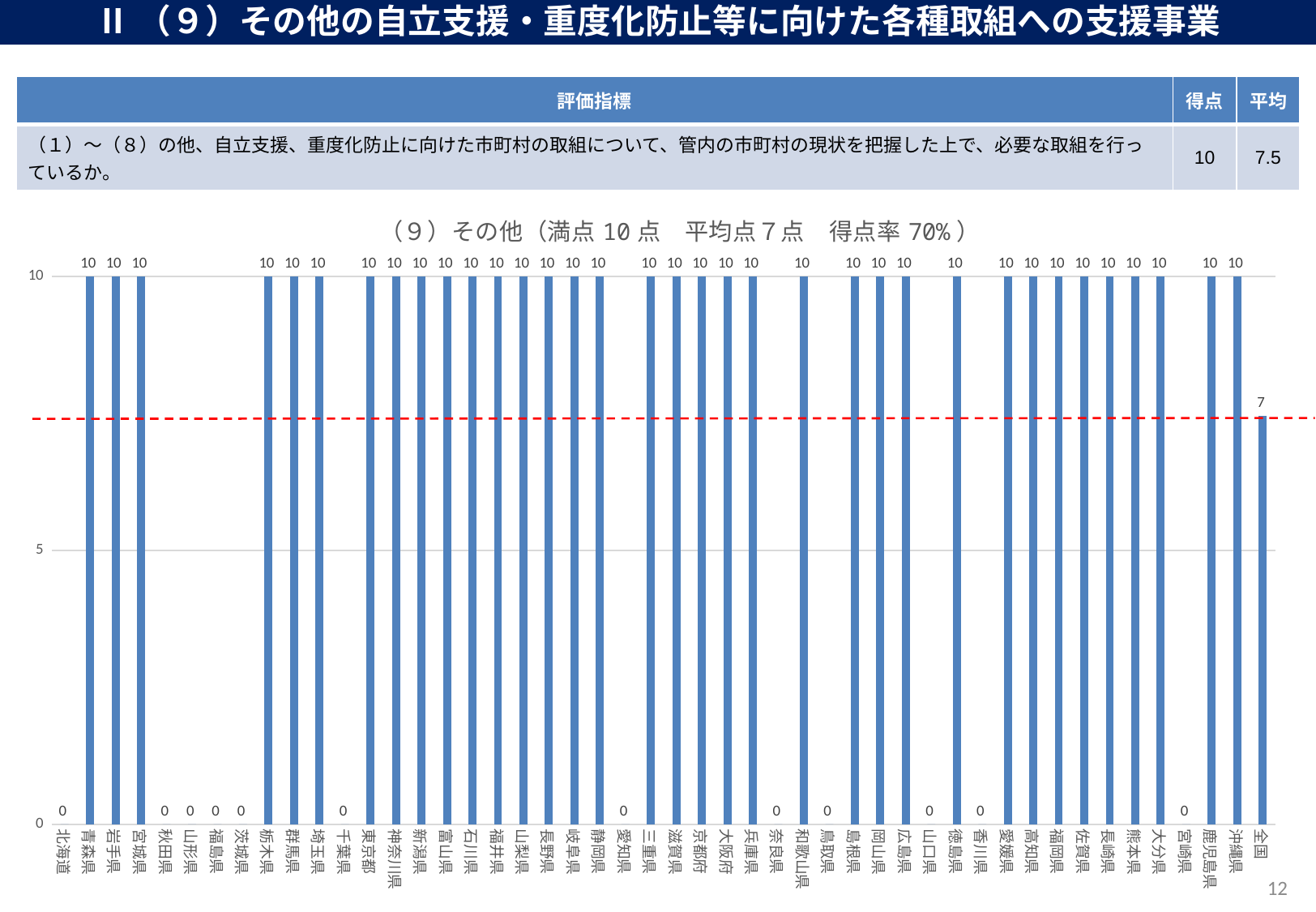

Ⅱ（９）その他の自立支援・重度化防止等に向けた各種取組への支援事業
| 評価指標 | 得点 | 平均 |
| --- | --- | --- |
| （１）～（８）の他、自立支援、重度化防止に向けた市町村の取組について、管内の市町村の現状を把握した上で、必要な取組を行っているか。 | 10 | 7.5 |

### Chart: （９）その他（満点10点　平均点７点　得点率70%）

| Category | Ⅱ自立支援・重度化防止等、保険給付の適正化事業(9)その他 |
|---|---|
| 北海道 | 0.0 |
| 青森県 | 10.0 |
| 岩手県 | 10.0 |
| 宮城県 | 10.0 |
| 秋田県 | 0.0 |
| 山形県 | 0.0 |
| 福島県 | 0.0 |
| 茨城県 | 0.0 |
| 栃木県 | 10.0 |
| 群馬県 | 10.0 |
| 埼玉県 | 10.0 |
| 千葉県 | 0.0 |
| 東京都 | 10.0 |
| 神奈川県 | 10.0 |
| 新潟県 | 10.0 |
| 富山県 | 10.0 |
| 石川県 | 10.0 |
| 福井県 | 10.0 |
| 山梨県 | 10.0 |
| 長野県 | 10.0 |
| 岐阜県 | 10.0 |
| 静岡県 | 10.0 |
| 愛知県 | 0.0 |
| 三重県 | 10.0 |
| 滋賀県 | 10.0 |
| 京都府 | 10.0 |
| 大阪府 | 10.0 |
| 兵庫県 | 10.0 |
| 奈良県 | 0.0 |
| 和歌山県 | 10.0 |
| 鳥取県 | 0.0 |
| 島根県 | 10.0 |
| 岡山県 | 10.0 |
| 広島県 | 10.0 |
| 山口県 | 0.0 |
| 徳島県 | 10.0 |
| 香川県 | 0.0 |
| 愛媛県 | 10.0 |
| 高知県 | 10.0 |
| 福岡県 | 10.0 |
| 佐賀県 | 10.0 |
| 長崎県 | 10.0 |
| 熊本県 | 10.0 |
| 大分県 | 10.0 |
| 宮崎県 | 0.0 |
| 鹿児島県 | 10.0 |
| 沖縄県 | 10.0 |
| 全国 | 7.446808510638298 |
12